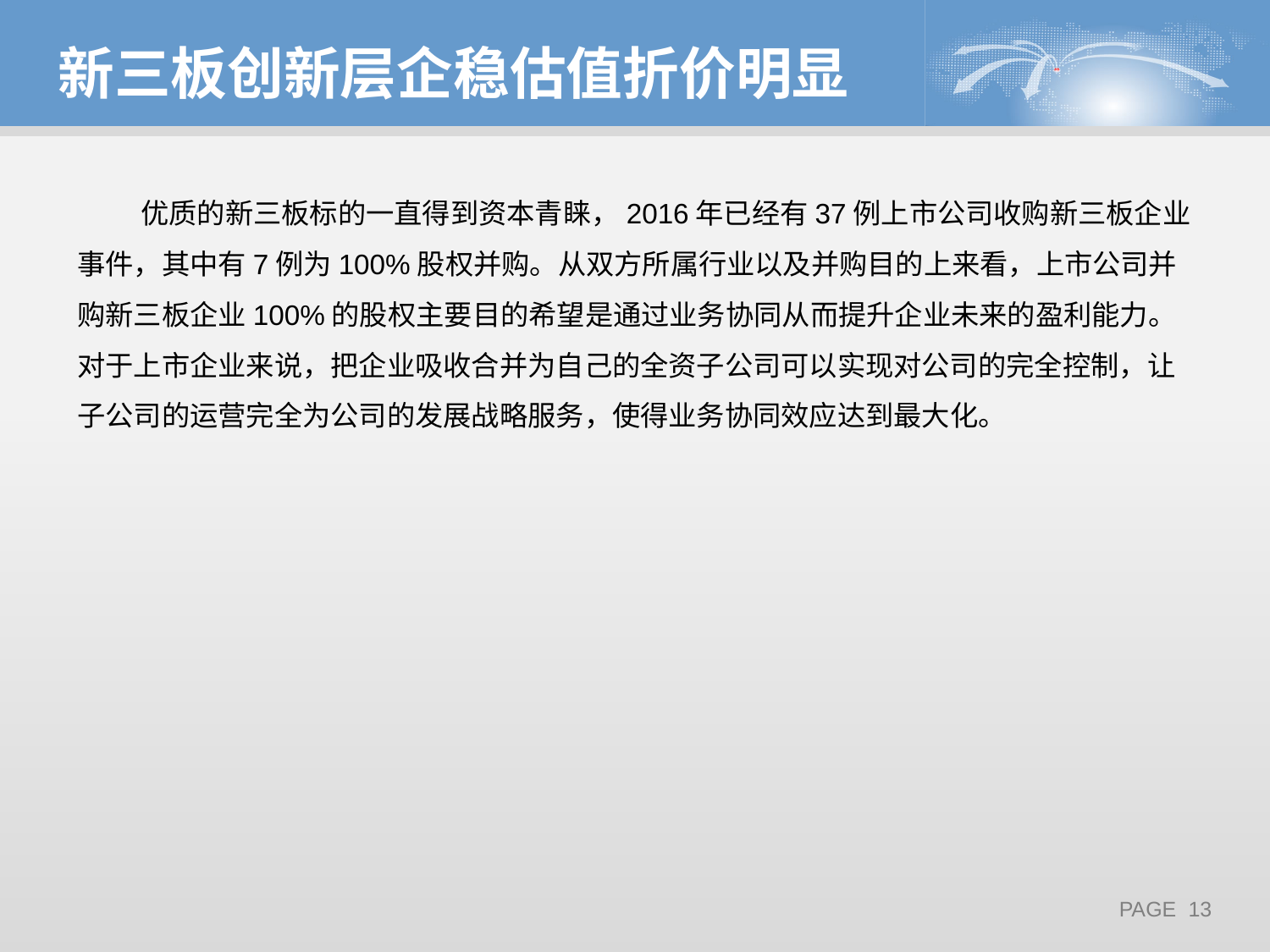

新三板创新层企稳估值折价明显
优质的新三板标的一直得到资本青睐，2016年已经有37例上市公司收购新三板企业事件，其中有7例为100%股权并购。从双方所属行业以及并购目的上来看，上市公司并购新三板企业100%的股权主要目的希望是通过业务协同从而提升企业未来的盈利能力。对于上市企业来说，把企业吸收合并为自己的全资子公司可以实现对公司的完全控制，让子公司的运营完全为公司的发展战略服务，使得业务协同效应达到最大化。